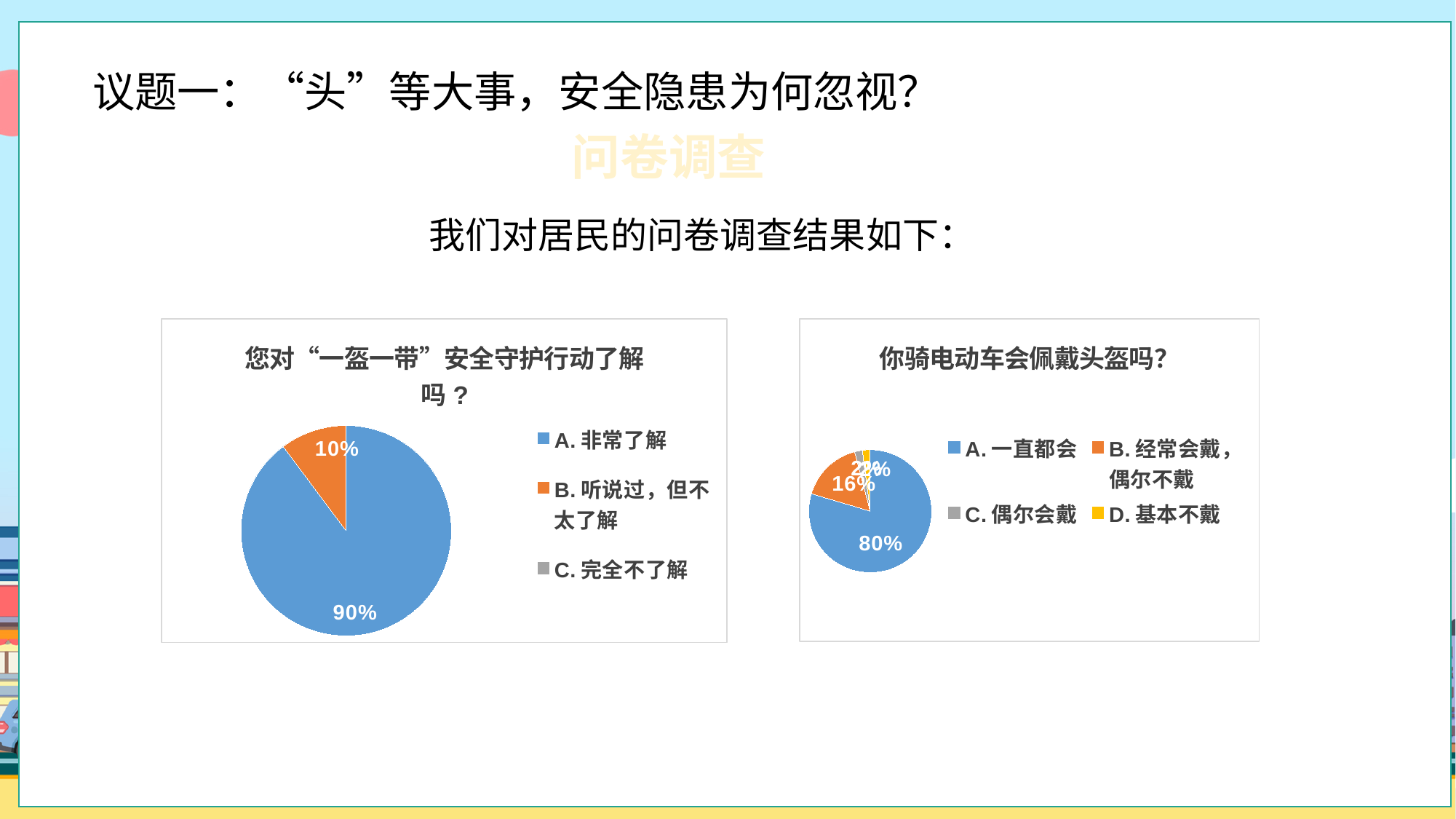

议题一：“头”等大事，安全隐患为何忽视？
问卷调查
我们对居民的问卷调查结果如下：

### Chart: 您对“一盔一带”安全守护行动了解吗?

| Category |  |
|---|---|
| A.非常了解 | 0.898 |
| B.听说过，但不太了解 | 0.102 |
| C.完全不了解 | 0.0 |

### Chart: 你骑电动车会佩戴头盔吗？

| Category |  |  |
|---|---|---|
| A.一直都会 | 39.0 | 0.7959 |
| B.经常会戴，偶尔不戴 | 8.0 | 0.1633 |
| C.偶尔会戴 | 1.0 | 0.0204 |
| D.基本不戴 | 1.0 | 0.0204 |